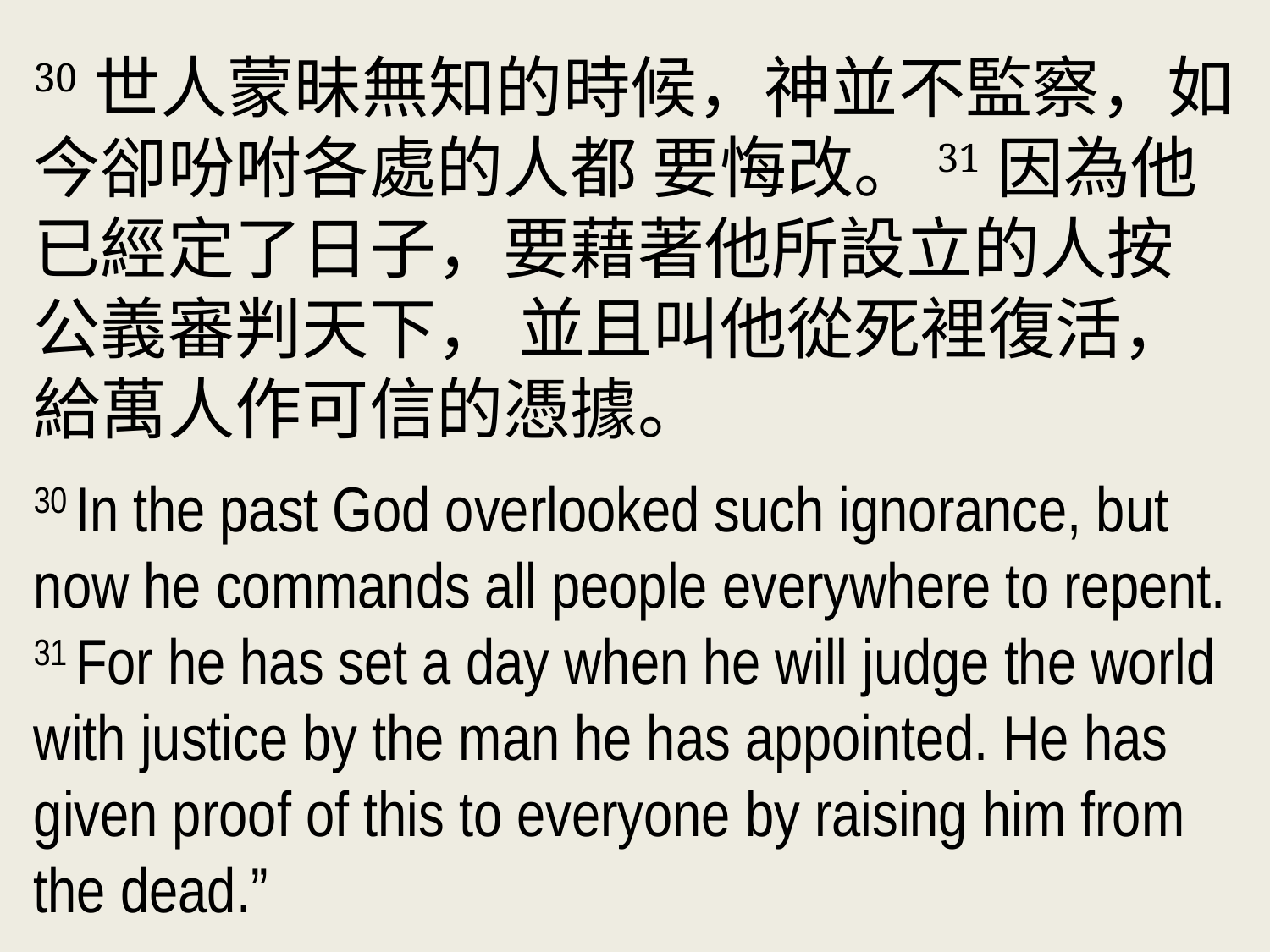

30世人蒙昧無知的時候，神並不監察，如今卻吩咐各處的人都 要悔改。31因為他已經定了日子，要藉著他所設立的人按公義審判天下， 並且叫他從死裡復活，給萬人作可信的憑據。
30 In the past God overlooked such ignorance, but now he commands all people everywhere to repent. 31 For he has set a day when he will judge the world with justice by the man he has appointed. He has given proof of this to everyone by raising him from the dead.”